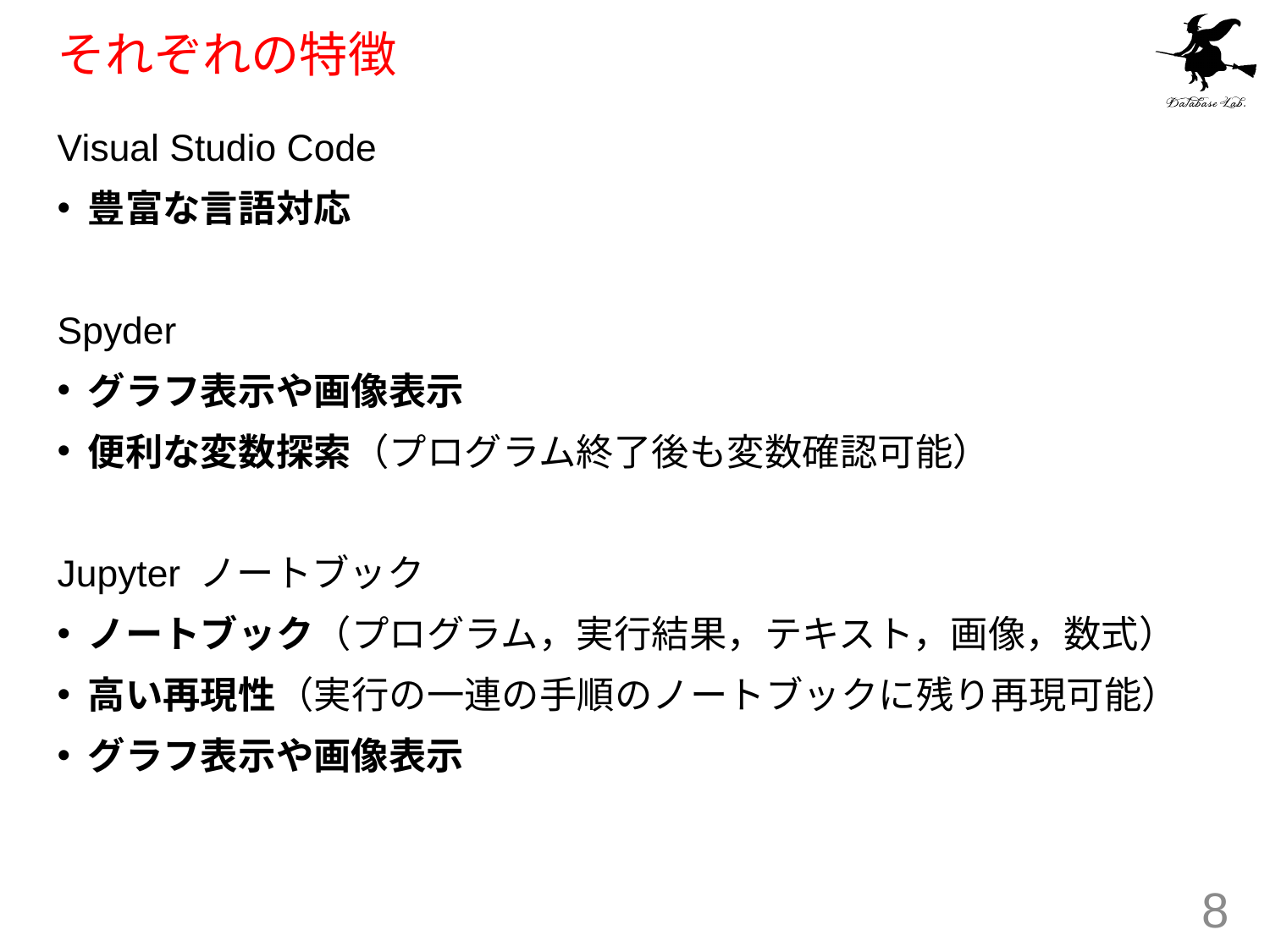

# それぞれの特徴
Visual Studio Code
豊富な言語対応

Spyder
グラフ表示や画像表示
便利な変数探索（プログラム終了後も変数確認可能）

Jupyter ノートブック
ノートブック（プログラム，実行結果，テキスト，画像，数式）
高い再現性（実行の一連の手順のノートブックに残り再現可能）
グラフ表示や画像表示

8